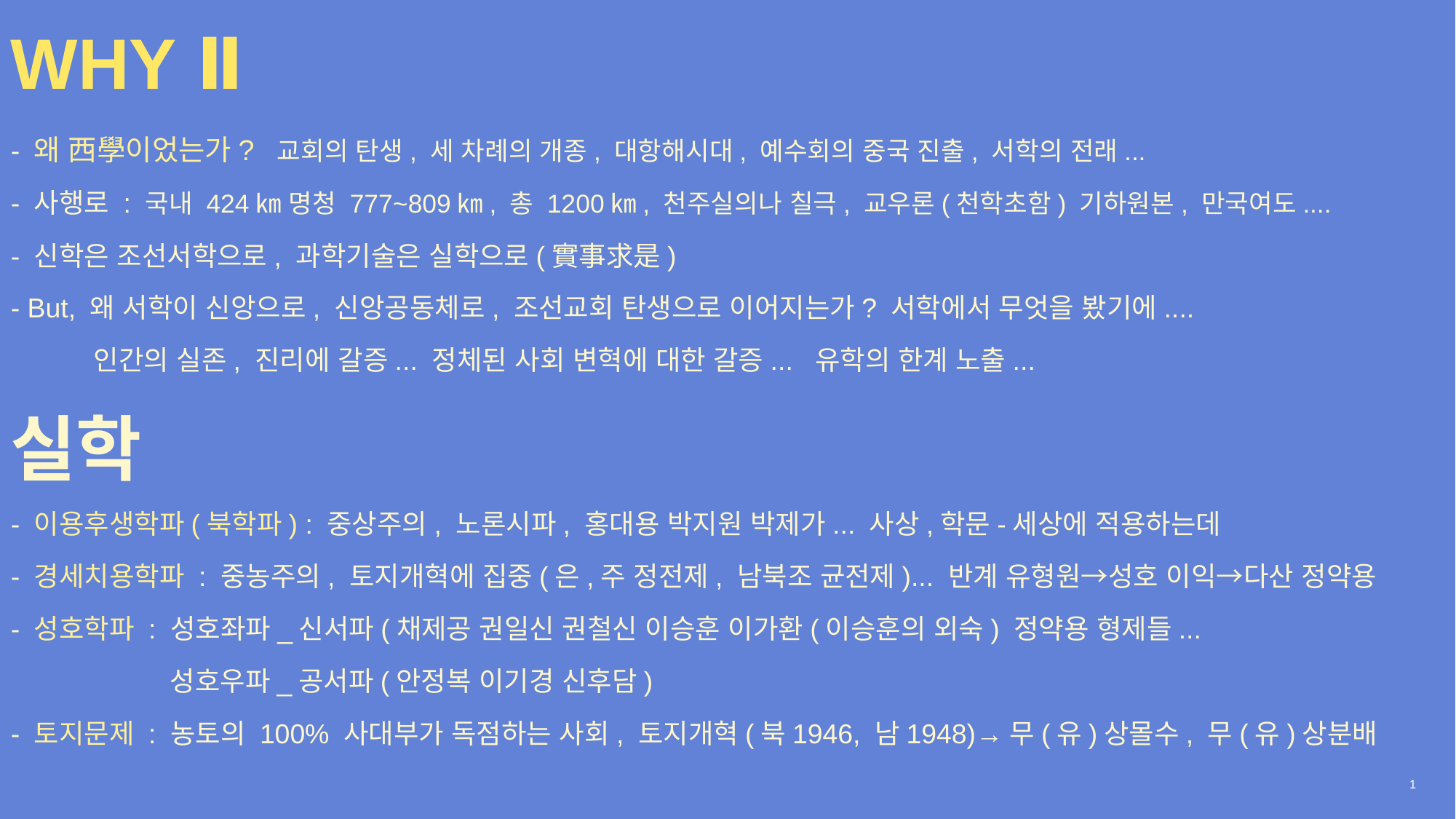

WHY Ⅱ
- 왜 西學이었는가?  교회의 탄생, 세 차례의 개종, 대항해시대, 예수회의 중국 진출, 서학의 전래...
- 사행로 : 국내 424㎞ 명청 777~809㎞, 총 1200㎞, 천주실의나 칠극, 교우론(천학초함) 기하원본, 만국여도....
- 신학은 조선서학으로, 과학기술은 실학으로(實事求是)
- But, 왜 서학이 신앙으로, 신앙공동체로, 조선교회 탄생으로 이어지는가? 서학에서 무엇을 봤기에....
          인간의 실존, 진리에 갈증... 정체된 사회 변혁에 대한 갈증...  유학의 한계 노출...
실학
- 이용후생학파(북학파) : 중상주의, 노론시파, 홍대용 박지원 박제가... 사상,학문-세상에 적용하는데
- 경세치용학파 : 중농주의, 토지개혁에 집중(은,주 정전제, 남북조 균전제)... 반계 유형원→성호 이익→다산 정약용
- 성호학파 : 성호좌파_신서파(채제공 권일신 권철신 이승훈 이가환(이승훈의 외숙) 정약용 형제들...
                    성호우파_공서파(안정복 이기경 신후담)
- 토지문제 : 농토의 100% 사대부가 독점하는 사회, 토지개혁(북1946, 남1948)→무(유)상몰수, 무(유)상분배
1